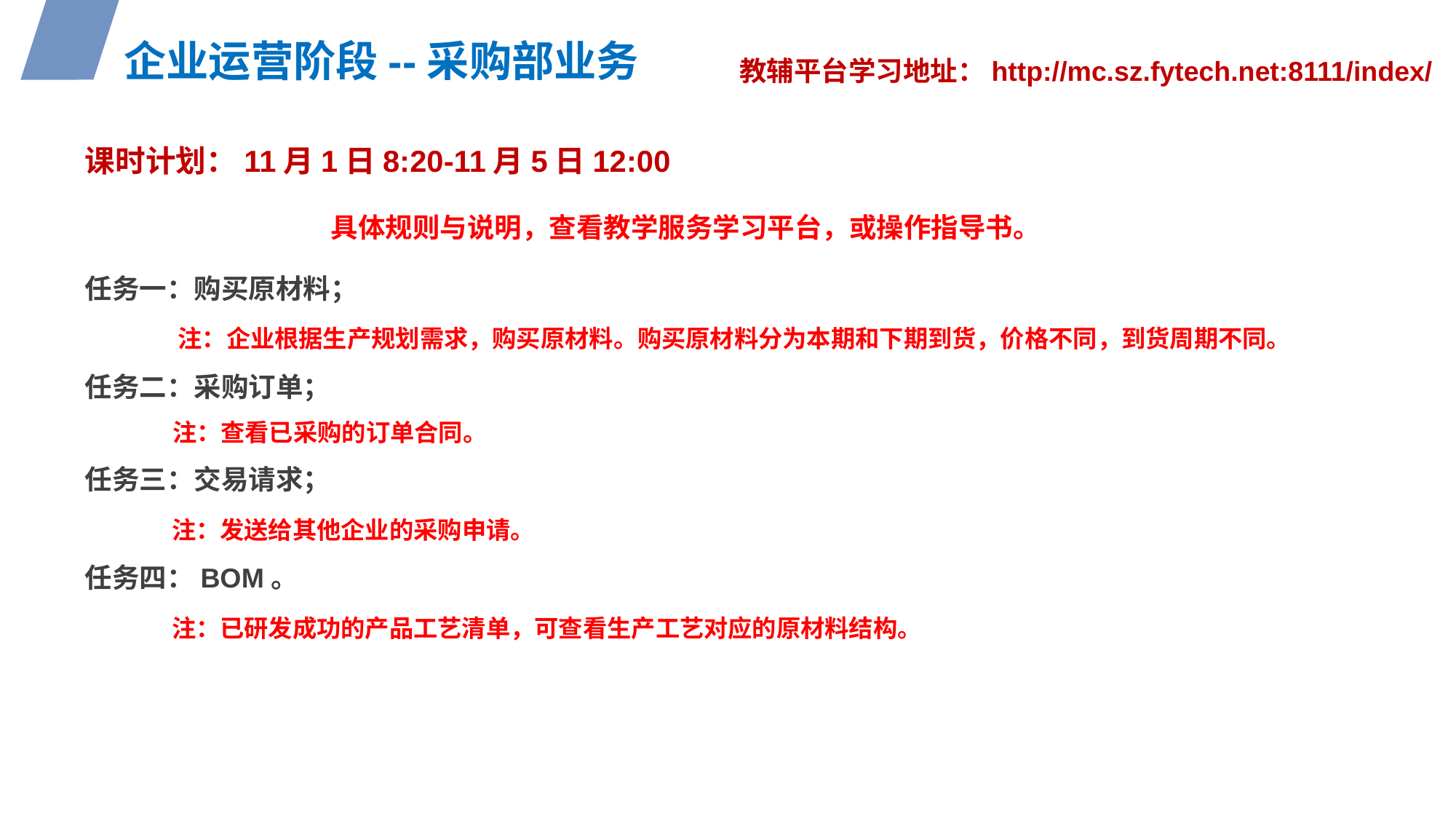

企业运营阶段--采购部业务
教辅平台学习地址：http://mc.sz.fytech.net:8111/index/
课时计划：11月1日8:20-11月5日12:00
具体规则与说明，查看教学服务学习平台，或操作指导书。
任务一：购买原材料；
              注：企业根据生产规划需求，购买原材料。购买原材料分为本期和下期到货，价格不同，到货周期不同。
任务二：采购订单；
               注：查看已采购的订单合同。
任务三：交易请求；
             注：发送给其他企业的采购申请。
任务四：BOM。
             注：已研发成功的产品工艺清单，可查看生产工艺对应的原材料结构。